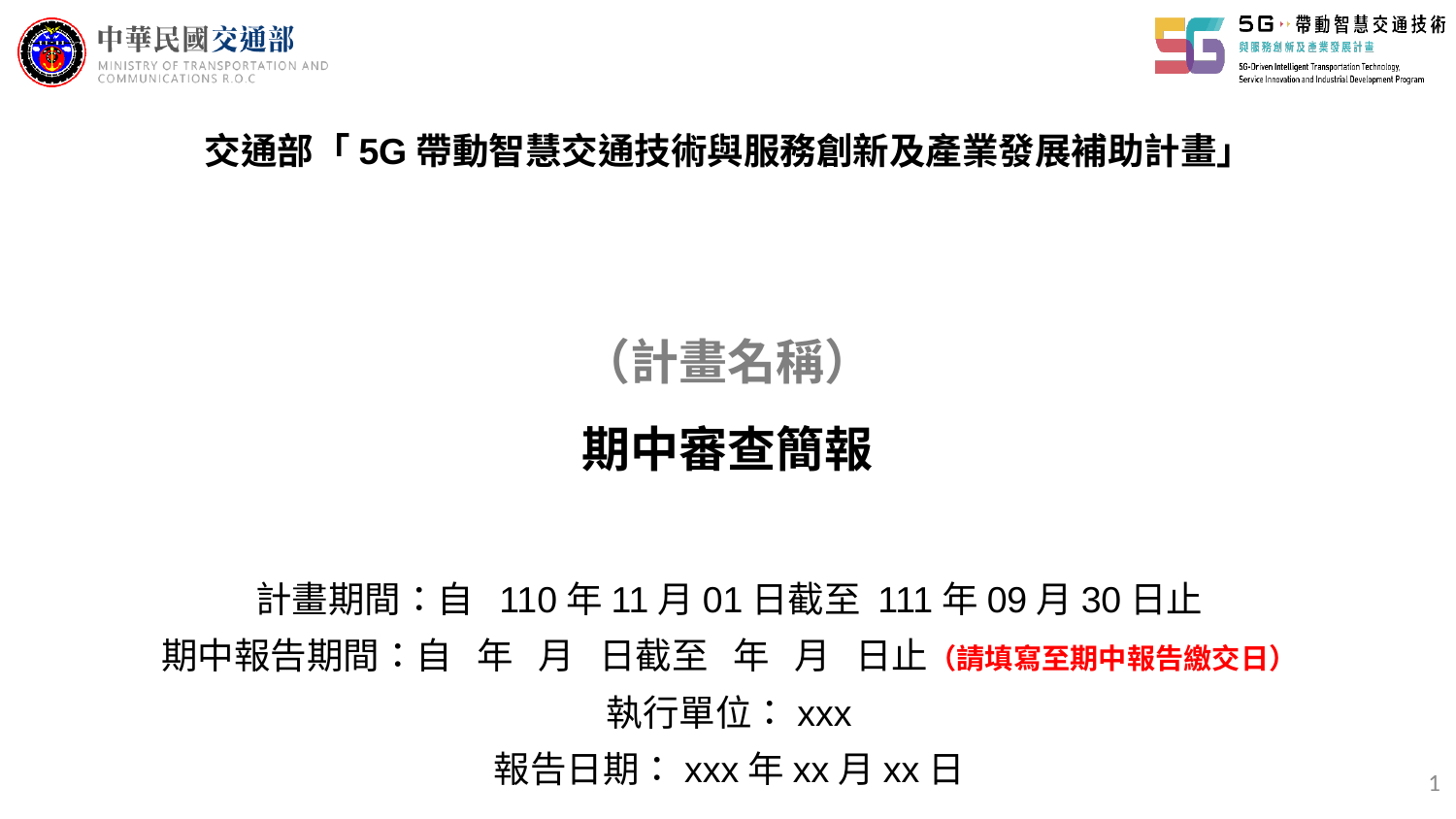

交通部「5G帶動智慧交通技術與服務創新及產業發展補助計畫」
（計畫名稱）
期中審查簡報
計畫期間：自  110年11月01日截至 111年09月30日止
期中報告期間：自   年   月   日截至   年   月   日止（請填寫至期中報告繳交日）
執行單位：xxx
報告日期：xxx年xx月xx日
1